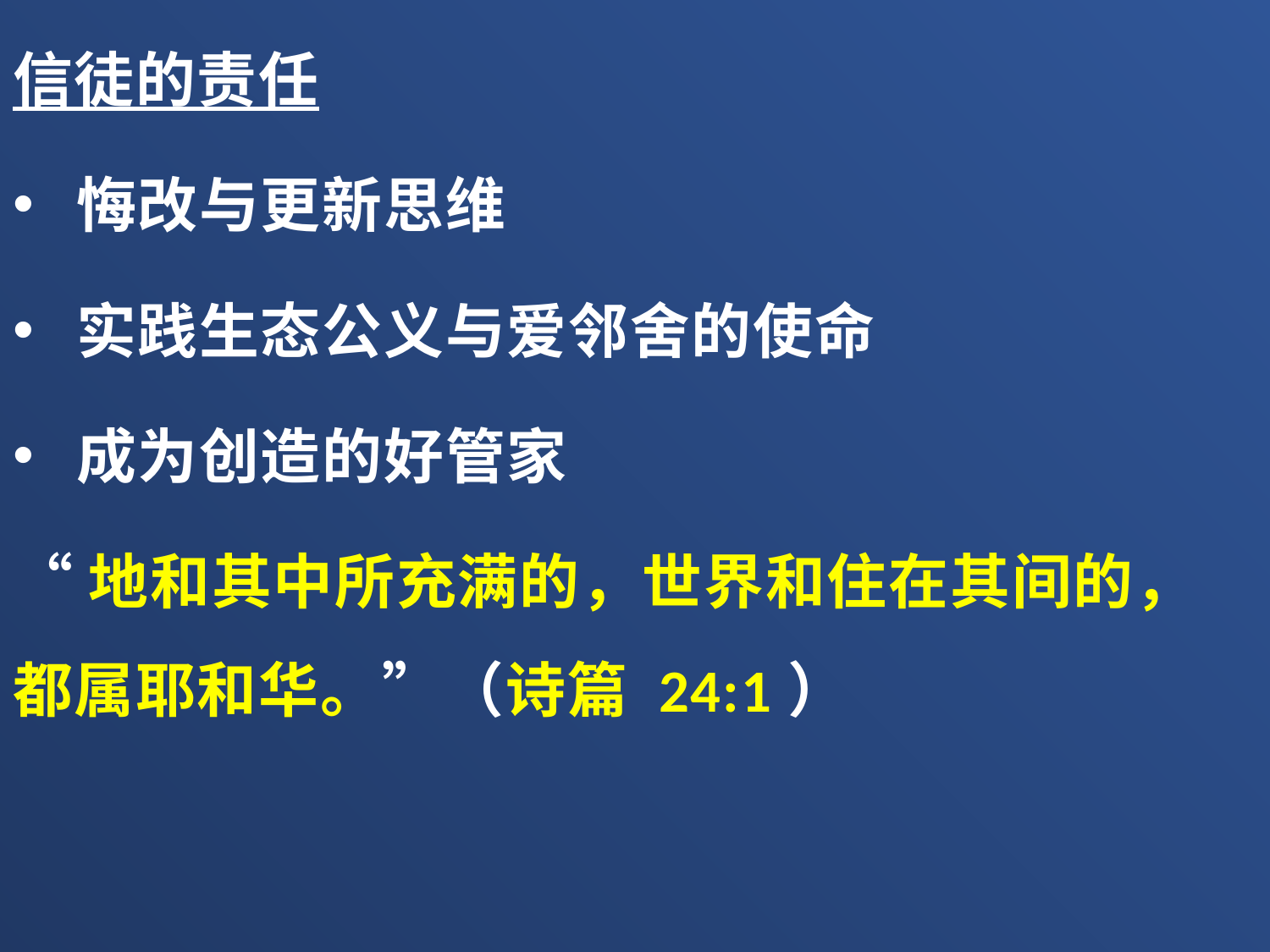

信徒的责任
悔改与更新思维
实践生态公义与爱邻舍的使命
成为创造的好管家
“地和其中所充满的，世界和住在其间的，都属耶和华。”（诗篇 24:1）